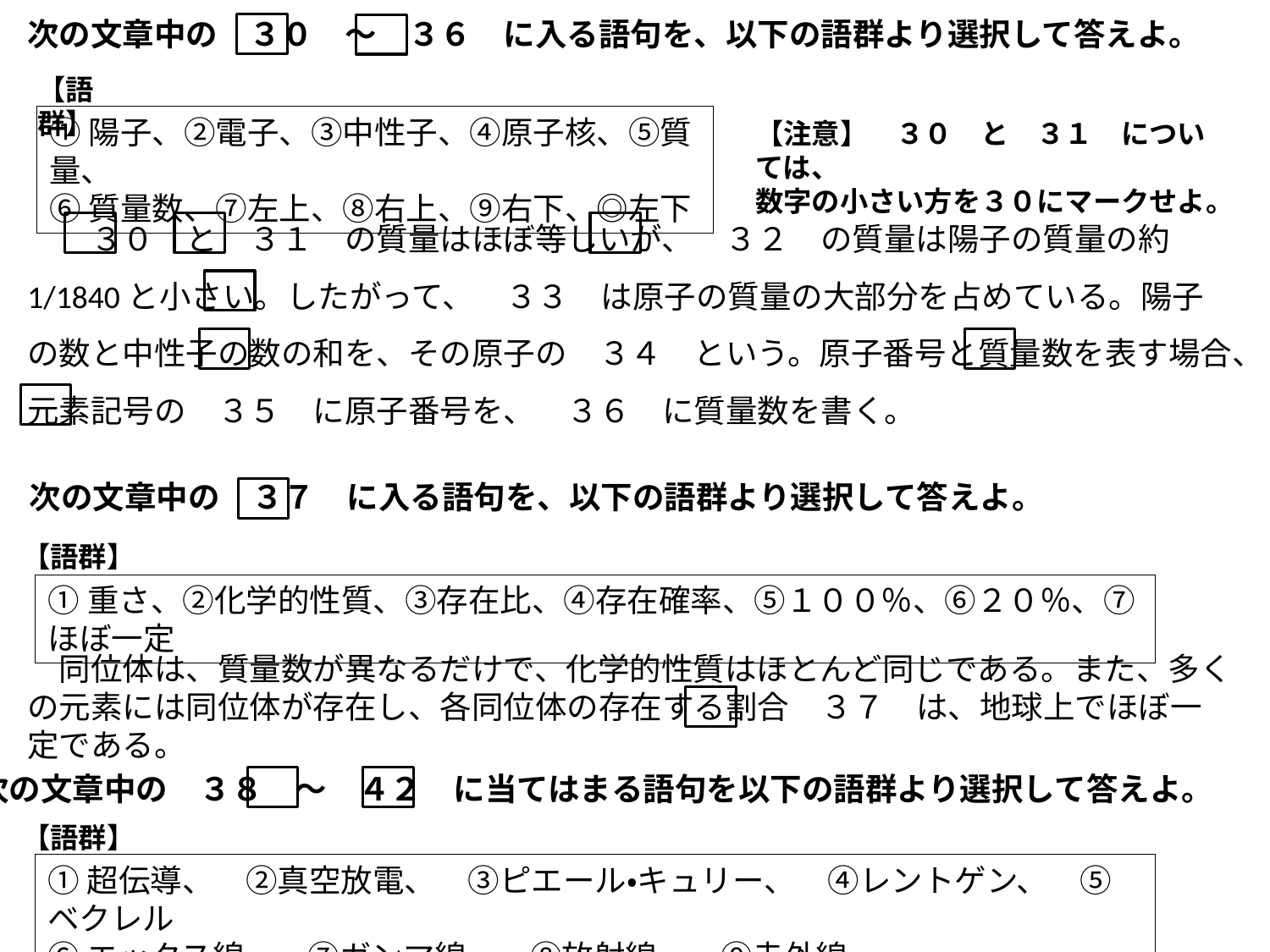

次の文章中の　３０　～　３６　に入る語句を、以下の語群より選択して答えよ。

【語群】
①陽子、②電子、③中性子、④原子核、⑤質量、
⑥質量数、⑦左上、⑧右上、⑨右下、◎左下
【注意】　３０　と　３１　については、
数字の小さい方を３０にマークせよ。
　　３０　と　３１　の質量はほぼ等しいが、　３２　の質量は陽子の質量の約1/1840と小さい。したがって、　３３　は原子の質量の大部分を占めている。陽子の数と中性子の数の和を、その原子の　３４　という。原子番号と質量数を表す場合、元素記号の　３５　に原子番号を、　３６　に質量数を書く。

次の文章中の　３７　に入る語句を、以下の語群より選択して答えよ。

【語群】
①重さ、②化学的性質、③存在比、④存在確率、⑤１００％、⑥２０％、⑦ほぼ一定
　同位体は、質量数が異なるだけで、化学的性質はほとんど同じである。また、多くの元素には同位体が存在し、各同位体の存在する割合　３７　は、地球上でほぼ一定である。

次の文章中の　３８　～　４２　に当てはまる語句を以下の語群より選択して答えよ。

【語群】
①超伝導、　②真空放電、　③ピエール・キュリー、　④レントゲン、　⑤ベクレル
⑥エックス線、　⑦ガンマ線、　⑧放射線、　⑨赤外線